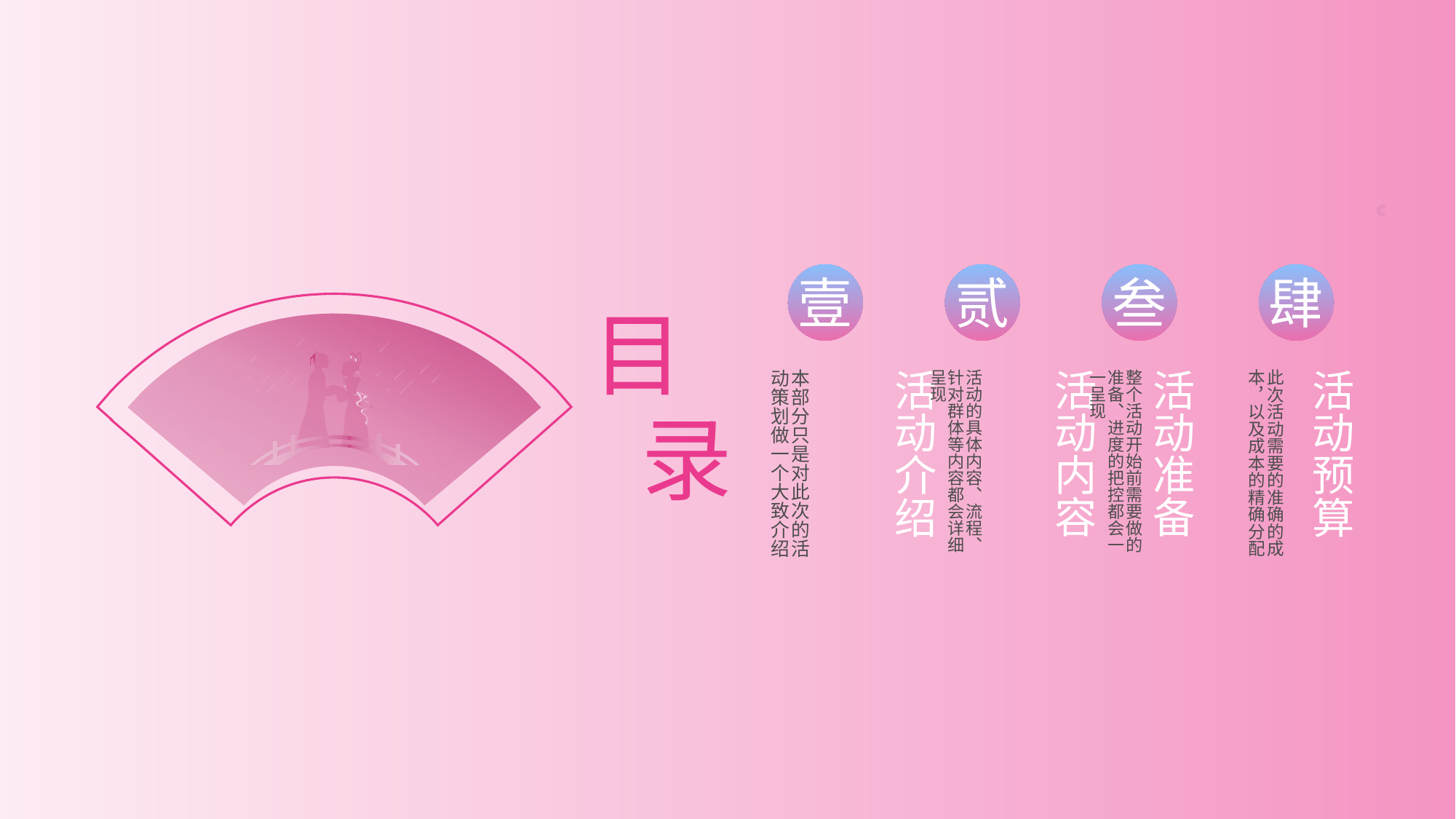

本部分只是对此次的活动策划做一个大致介绍
活动介绍

活动的具体内容、流程、针对群体等内容都会详细呈现
活动内容

整个活动开始前需要做的准备、进度的把控都会一一呈现
活动准备
此次活动需要的准确的成本，以及成本的精确分配
活动预算